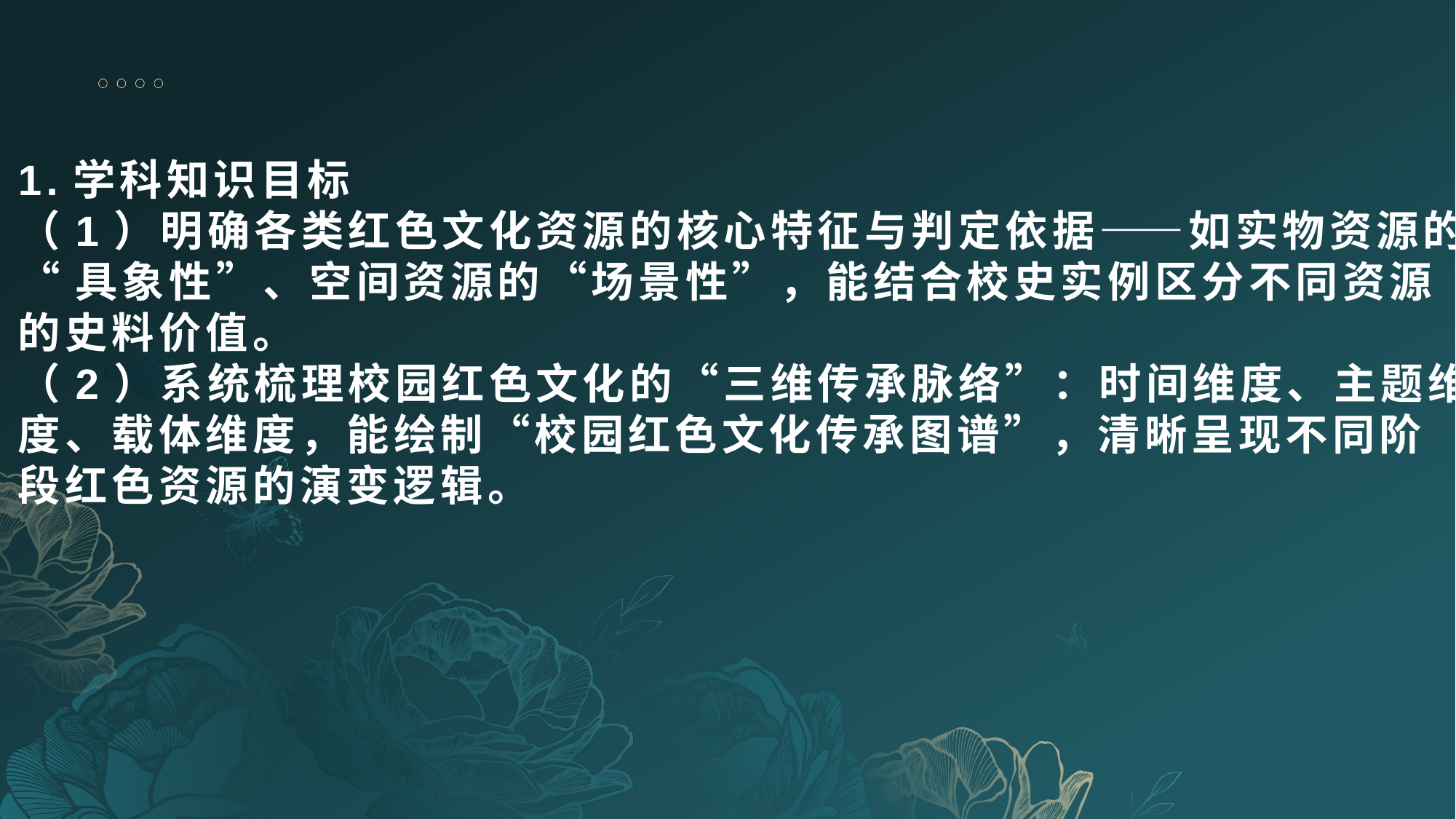

1.学科知识目标
（1）明确各类红色文化资源的核心特征与判定依据——如实物资源的
“具象性”、空间资源的“场景性”，能结合校史实例区分不同资源
的史料价值。
（2）系统梳理校园红色文化的“三维传承脉络”：时间维度、主题维
度、载体维度，能绘制“校园红色文化传承图谱”，清晰呈现不同阶
段红色资源的演变逻辑。